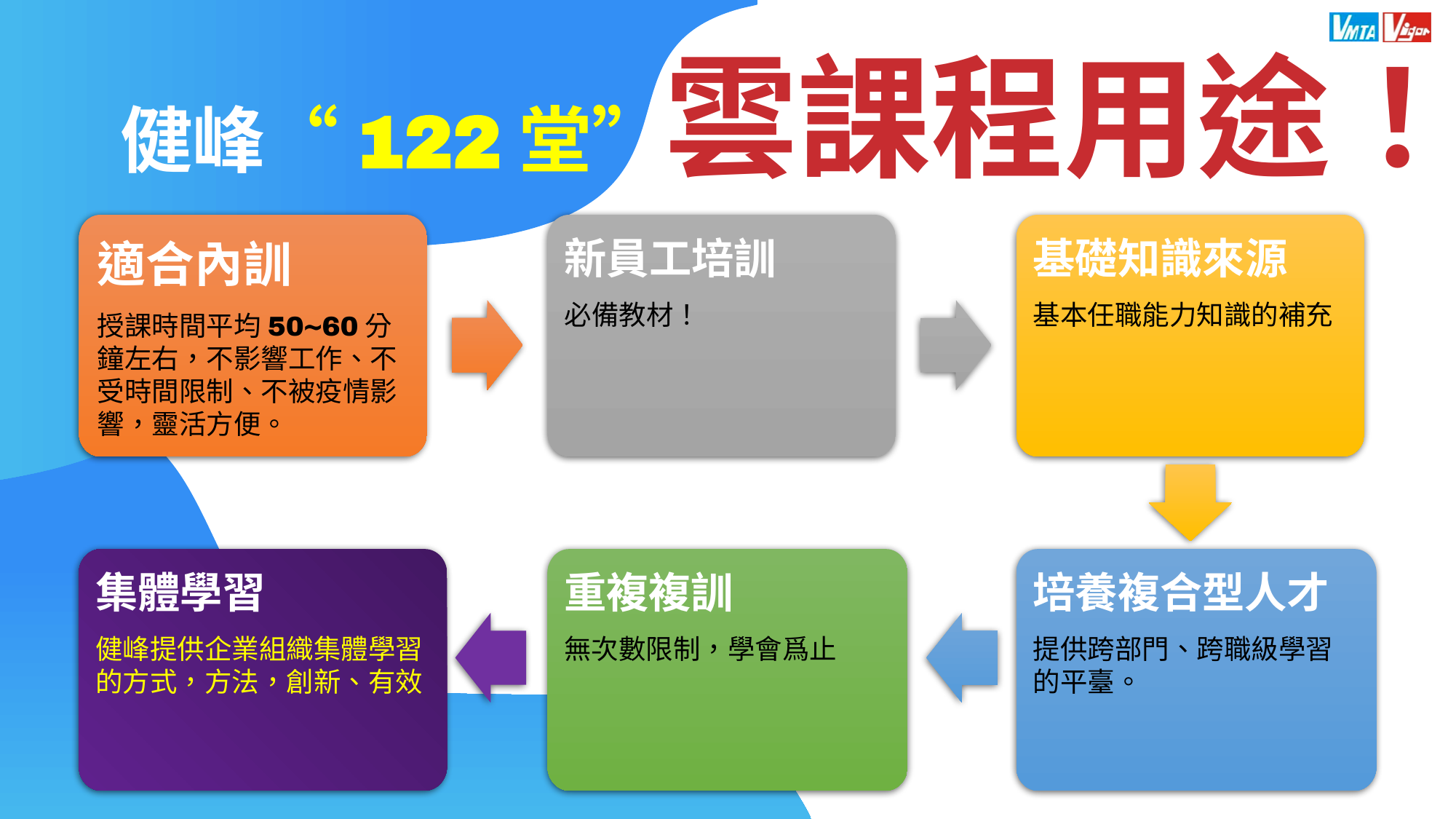

健峰“122堂”雲課程用途！
適合內訓
授課時間平均50~60分鐘左右，不影響工作、不受時間限制、不被疫情影響，靈活方便。
新員工培訓
必備教材！
基礎知識來源
基本任職能力知識的補充

集體學習
健峰提供企業組織集體學習的方式，方法，創新、有效
重複複訓
無次數限制，學會爲止
培養複合型人才
提供跨部門、跨職級學習的平臺。